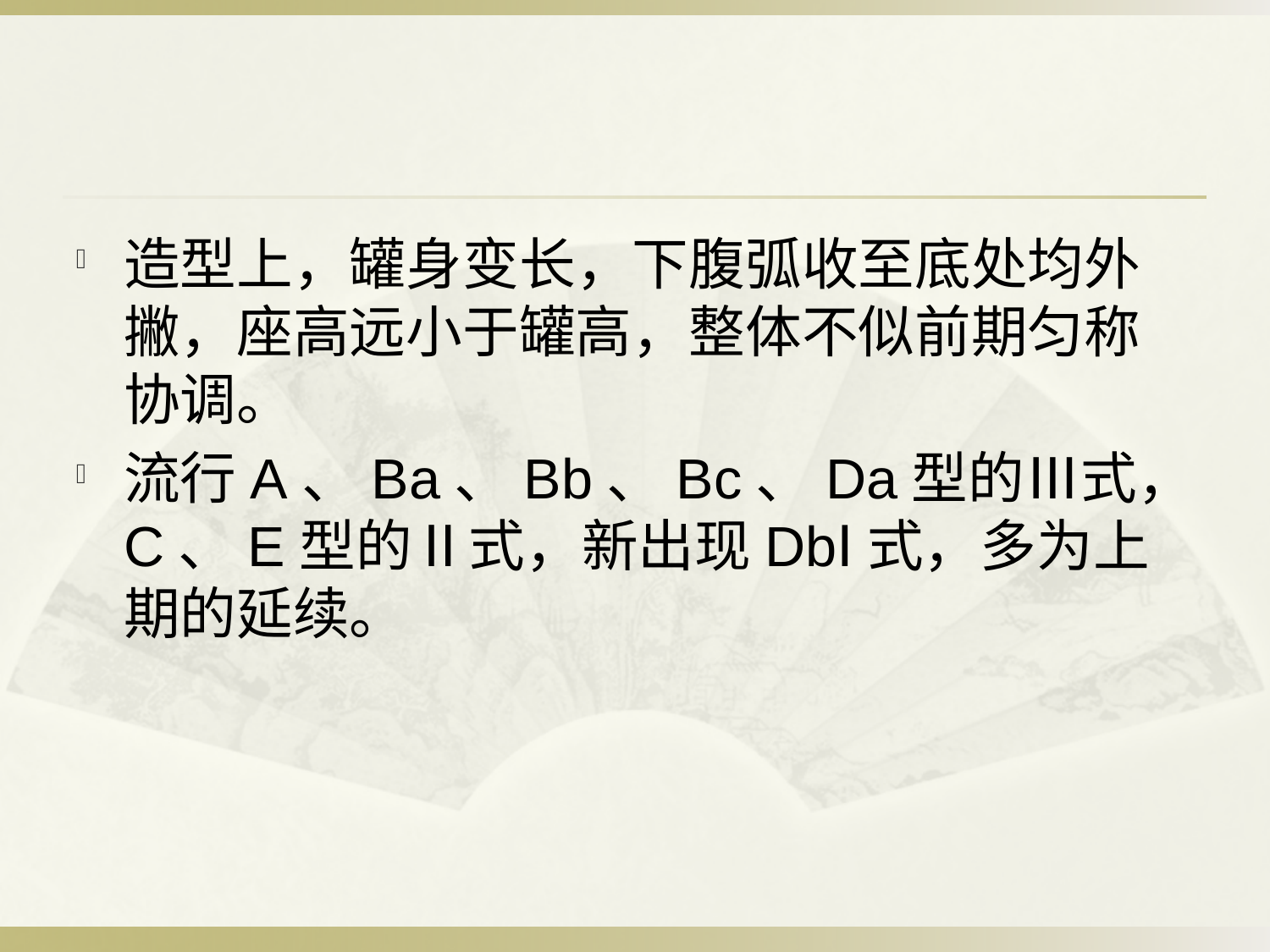

#
造型上，罐身变长，下腹弧收至底处均外撇，座高远小于罐高，整体不似前期匀称协调。
流行A、Ba、Bb、Bc、Da型的Ⅲ式，C、E型的Ⅱ式，新出现DbⅠ式，多为上期的延续。